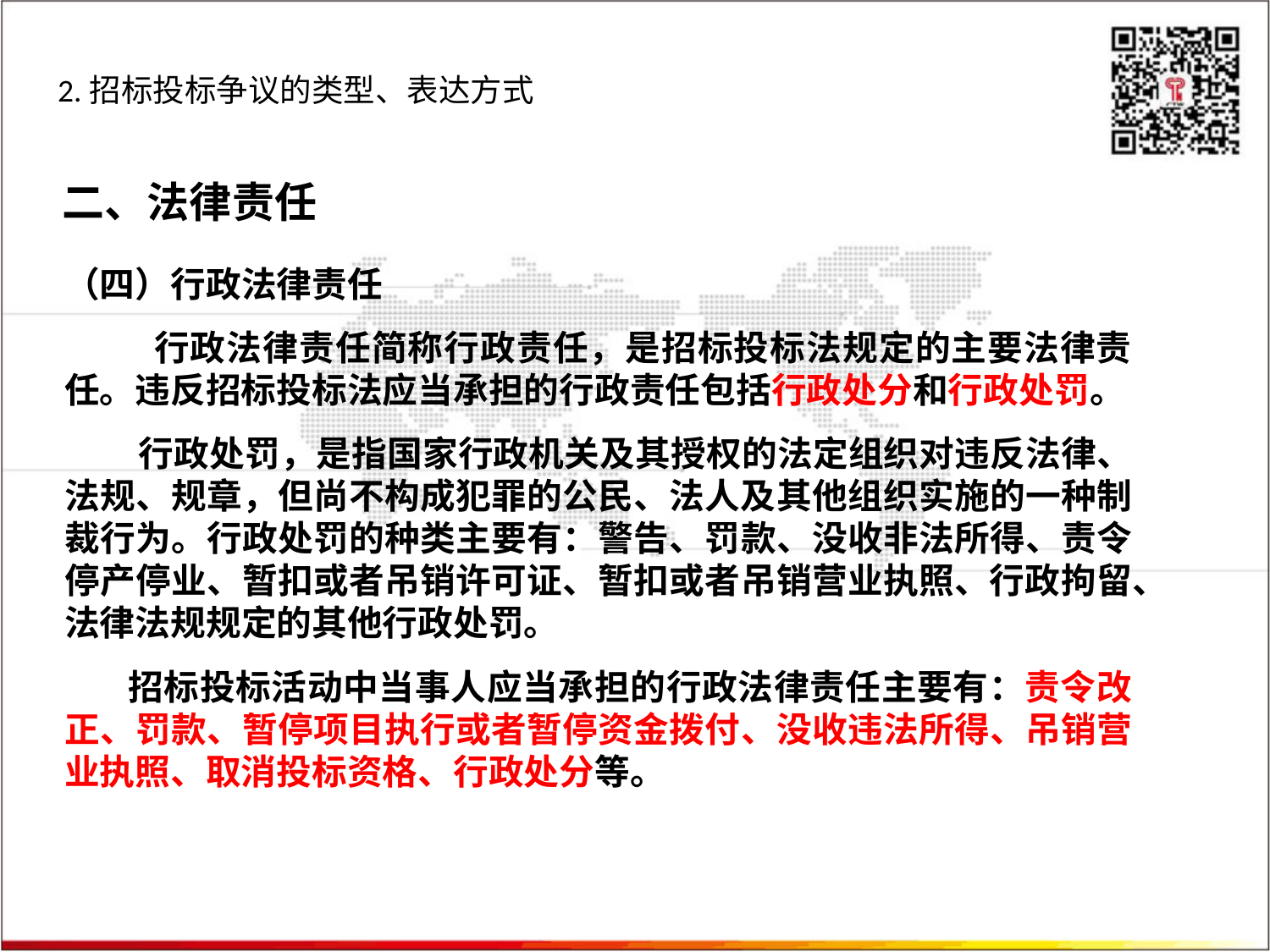

2.招标投标争议的类型、表达方式
二、法律责任
（四）行政法律责任
         行政法律责任简称行政责任，是招标投标法规定的主要法律责任。违反招标投标法应当承担的行政责任包括行政处分和行政处罚。
        行政处罚，是指国家行政机关及其授权的法定组织对违反法律、法规、规章，但尚不构成犯罪的公民、法人及其他组织实施的一种制裁行为。行政处罚的种类主要有：警告、罚款、没收非法所得、责令停产停业、暂扣或者吊销许可证、暂扣或者吊销营业执照、行政拘留、法律法规规定的其他行政处罚。
招标投标活动中当事人应当承担的行政法律责任主要有：责令改正、罚款、暂停项目执行或者暂停资金拨付、没收违法所得、吊销营业执照、取消投标资格、行政处分等。